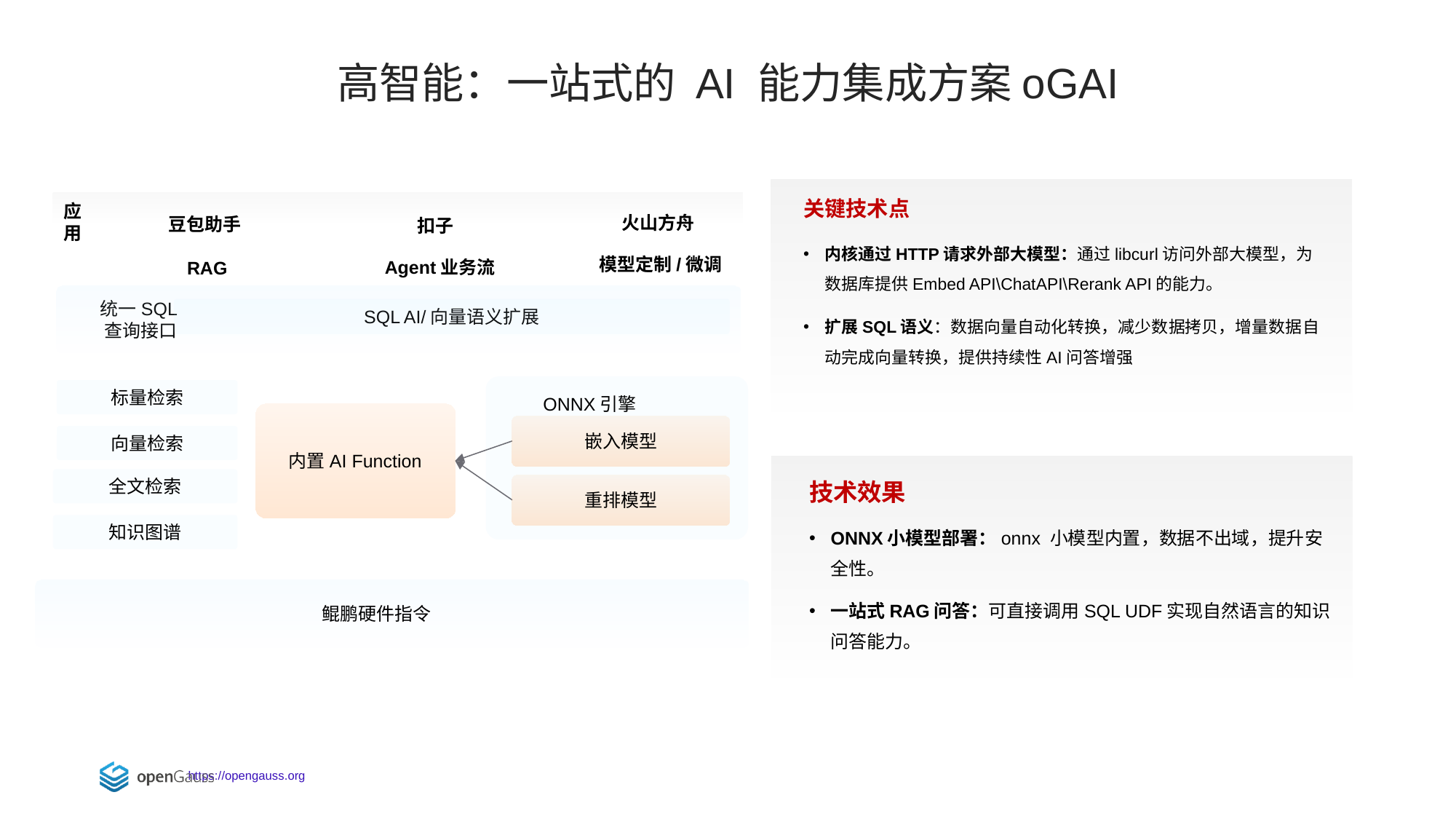

高智能：一站式的 AI 能力集成方案oGAI

应用
关键技术点
内核通过HTTP请求外部大模型：通过libcurl访问外部大模型，为数据库提供Embed API\ChatAPI\Rerank API的能力。
扩展SQL语义：数据向量自动化转换，减少数据拷贝，增量数据自动完成向量转换，提供持续性AI问答增强
火山方舟
豆包助手
扣子
模型定制/微调
Agent业务流
RAG

统一SQL查询接口
SQL AI/向量语义扩展

标量检索
ONNX引擎
内置AI Function
嵌入模型
向量检索

全文检索
重排模型
技术效果
ONNX小模型部署：onnx 小模型内置，数据不出域，提升安全性。
一站式RAG问答：可直接调用SQL UDF实现自然语言的知识问答能力。
知识图谱

鲲鹏硬件指令